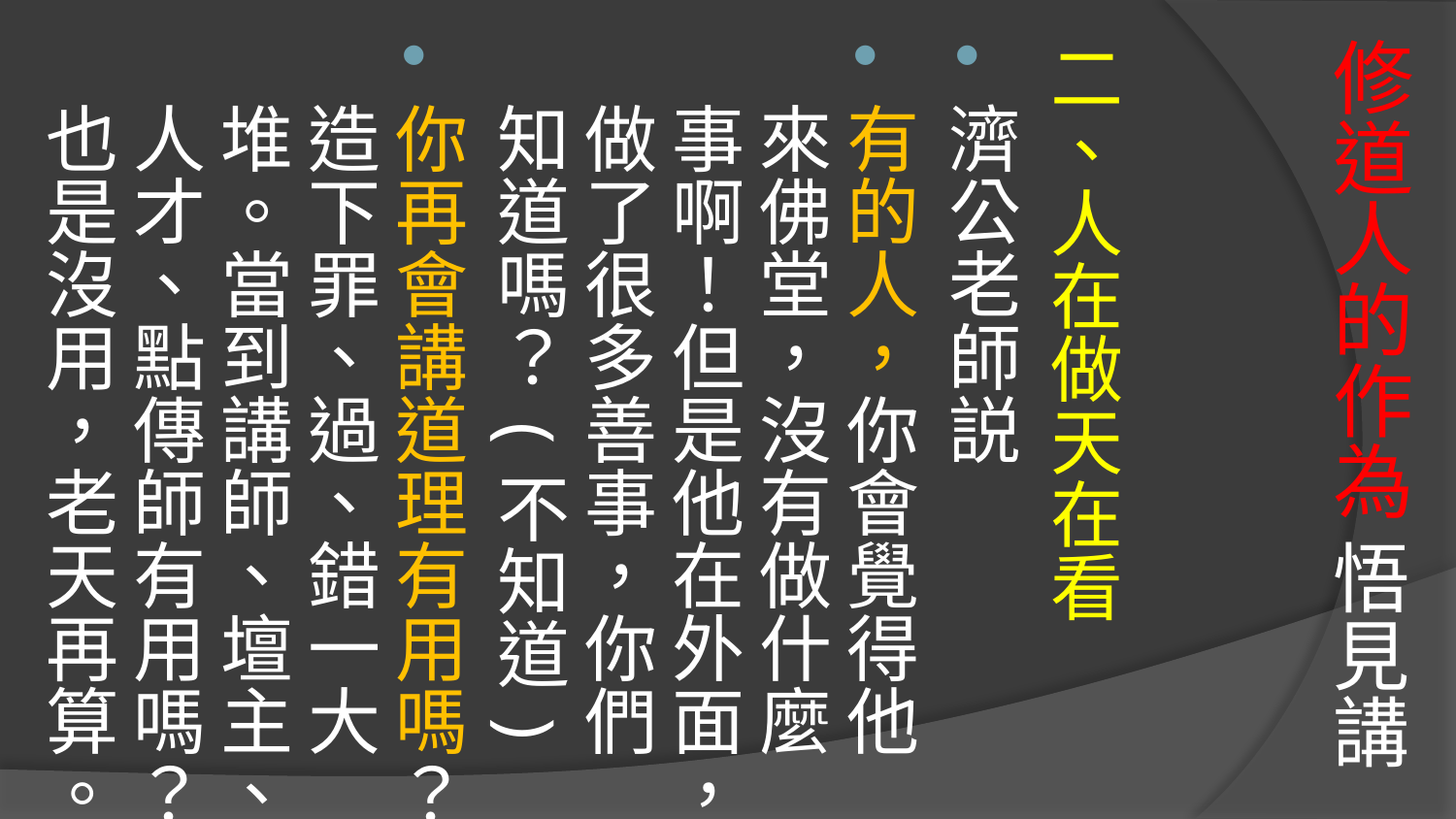

# 修道人的作為 悟見講
二、人在做天在看
濟公老師説
有的人，你會覺得他來佛堂，沒有做什麼事啊！但是他在外面，做了很多善事，你們知道嗎？(不知道)
你再會講道理有用嗎？造下罪、過、錯一大堆。當到講師、壇主、人才、點傳師有用嗎？也是沒用，老天再算。